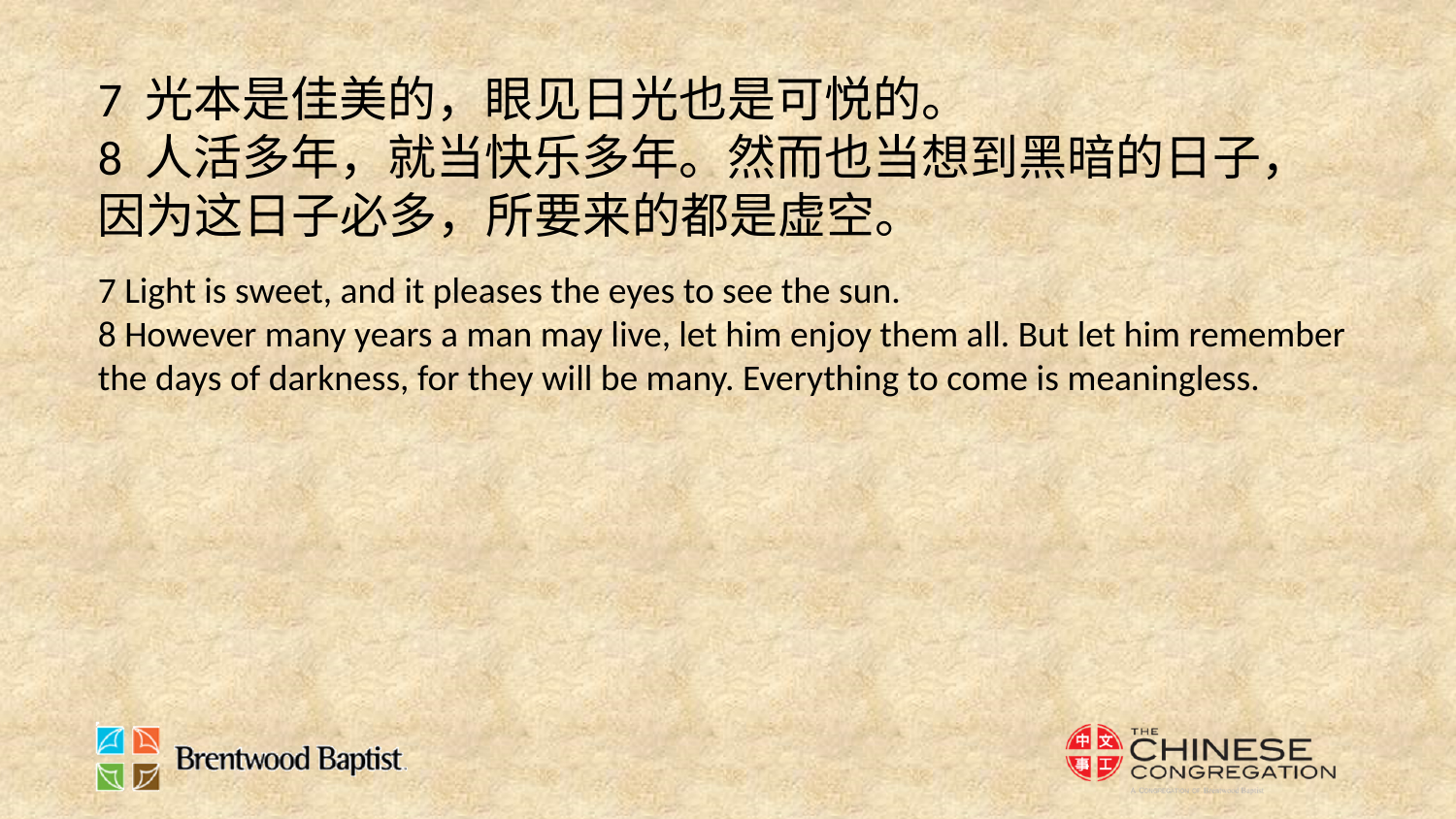

7 光本是佳美的，眼见日光也是可悦的。
8 人活多年，就当快乐多年。然而也当想到黑暗的日子，因为这日子必多，所要来的都是虚空。

7 Light is sweet, and it pleases the eyes to see the sun.
8 However many years a man may live, let him enjoy them all. But let him remember the days of darkness, for they will be many. Everything to come is meaningless.